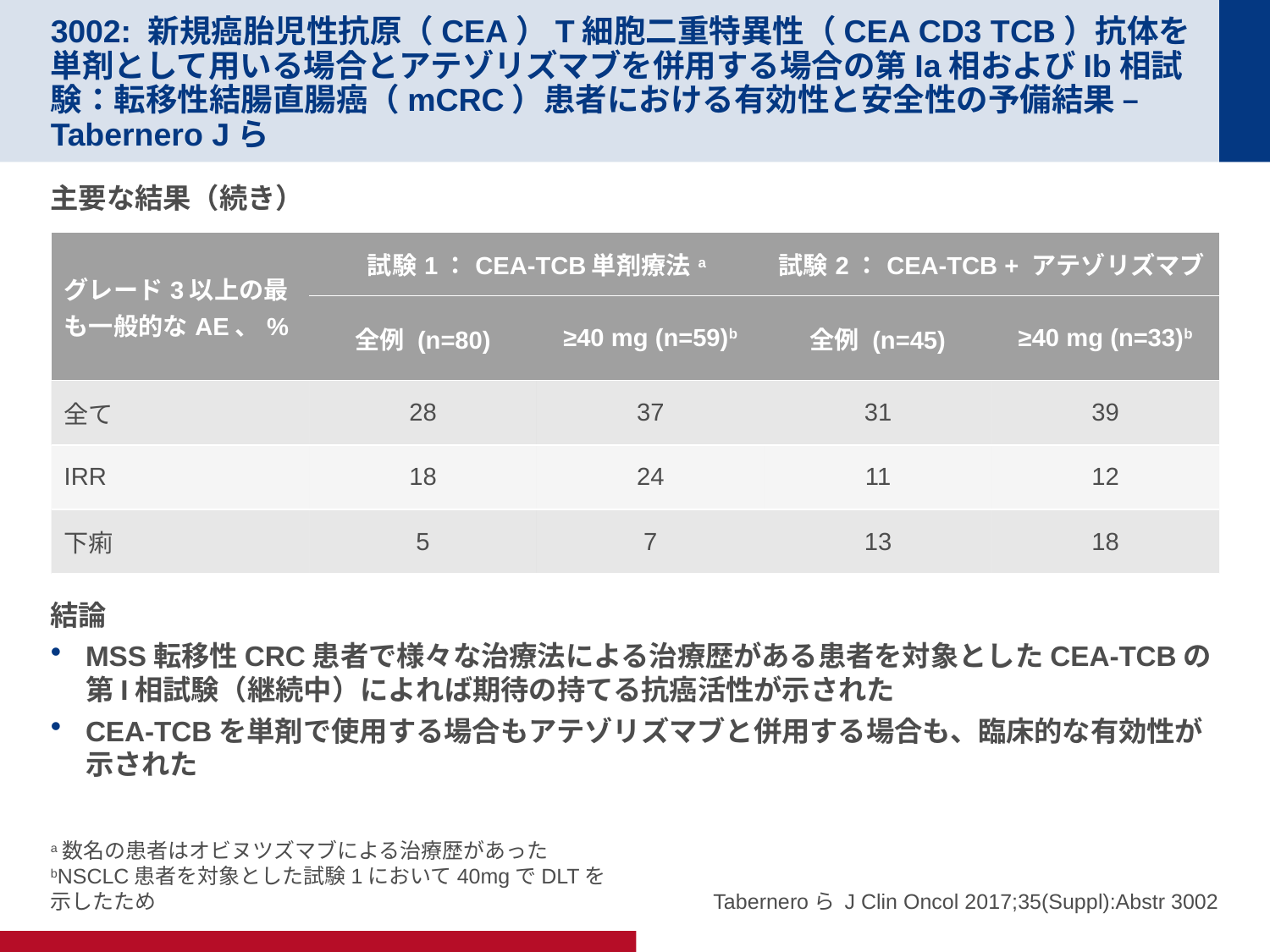

# 3002: 新規癌胎児性抗原（CEA）T細胞二重特異性（CEA CD3 TCB）抗体を単剤として用いる場合とアテゾリズマブを併用する場合の第Ia相およびIb相試験：転移性結腸直腸癌（mCRC）患者における有効性と安全性の予備結果 – Tabernero Jら
主要な結果（続き）
| グレード3以上の最も一般的なAE、% | 試験1：CEA-TCB単剤療法a |  | 試験2：CEA-TCB + アテゾリズマブ |  |
| --- | --- | --- | --- | --- |
|  | 全例 (n=80) | ≥40 mg (n=59)b | 全例 (n=45) | ≥40 mg (n=33)b |
| 全て | 28 | 37 | 31 | 39 |
| IRR | 18 | 24 | 11 | 12 |
| 下痢 | 5 | 7 | 13 | 18 |
結論
MSS転移性CRC患者で様々な治療法による治療歴がある患者を対象としたCEA-TCBの第I相試験（継続中）によれば期待の持てる抗癌活性が示された
CEA-TCBを単剤で使用する場合もアテゾリズマブと併用する場合も、臨床的な有効性が示された

a数名の患者はオビヌツズマブによる治療歴があった
bNSCLC患者を対象とした試験1において40mgでDLTを示したため
Taberneroら J Clin Oncol 2017;35(Suppl):Abstr 3002